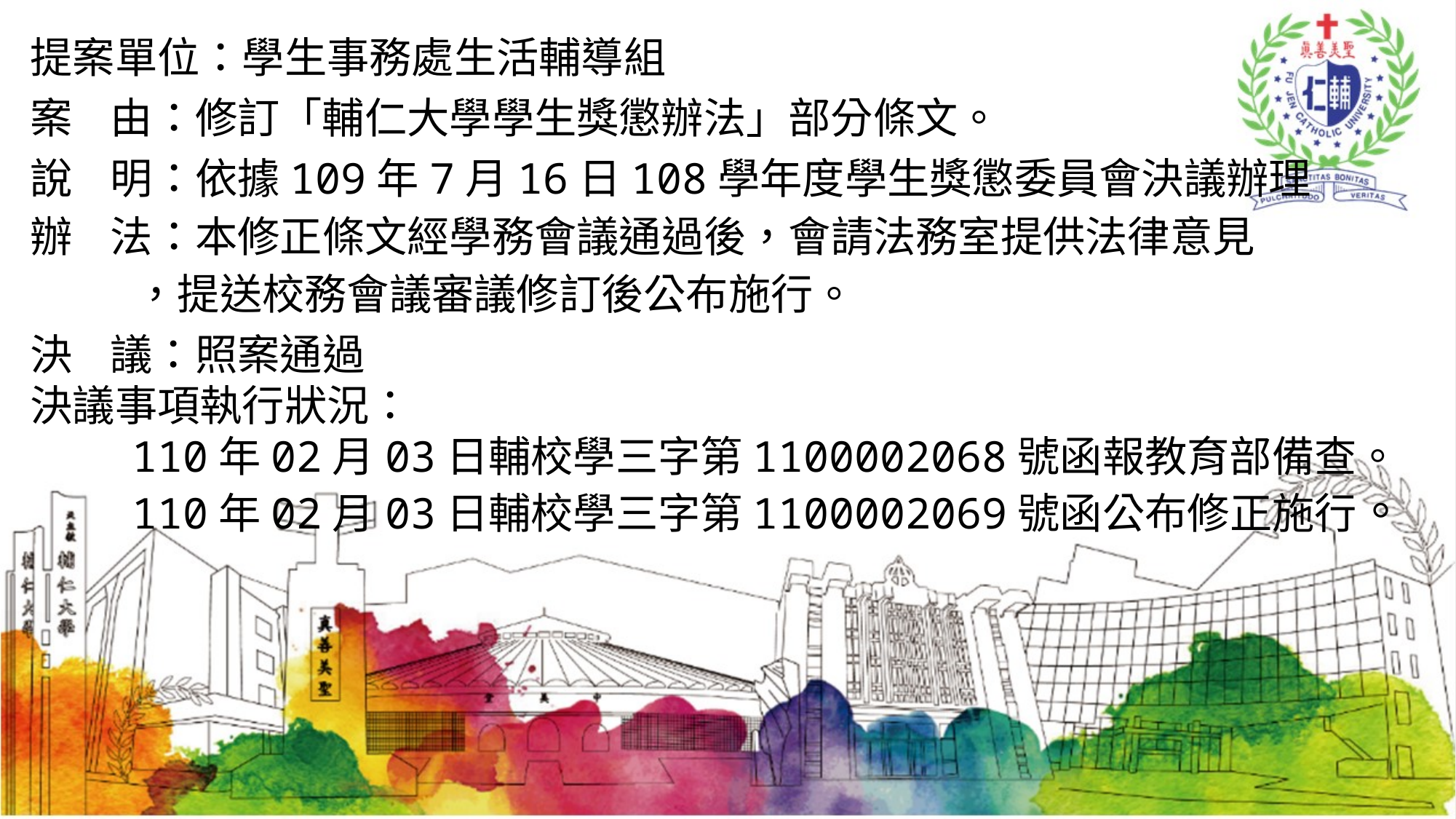

提案單位：學生事務處生活輔導組
案    由：修訂「輔仁大學學生獎懲辦法」部分條文。
說    明：依據109年7月16日108學年度學生獎懲委員會決議辦理
辦    法：本修正條文經學務會議通過後，會請法務室提供法律意見
          ，提送校務會議審議修訂後公布施行。
決    議：照案通過
決議事項執行狀況：
    110年02月03日輔校學三字第1100002068號函報教育部備查。
    110年02月03日輔校學三字第1100002069號函公布修正施行。